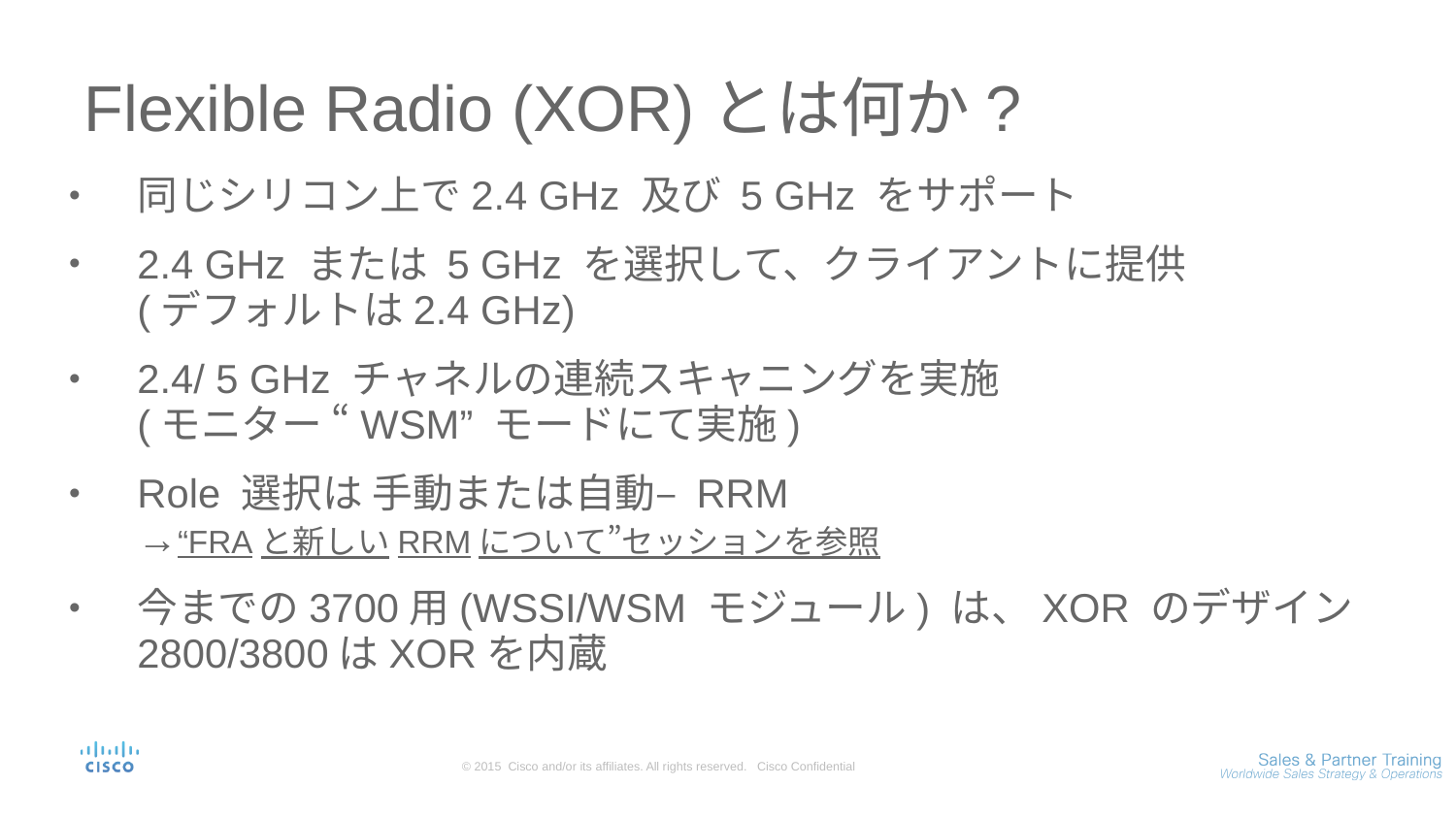

# Flexible Radio (XOR)とは何か?
同じシリコン上で2.4 GHz 及び 5 GHz をサポート
2.4 GHz または 5 GHz を選択して、クライアントに提供
(デフォルトは2.4 GHz)
2.4/ 5 GHz チャネルの連続スキャニングを実施
(モニター “WSM” モードにて実施)
Role 選択は 手動または自動– RRM
→“FRAと新しいRRMについて”セッションを参照
今までの3700用(WSSI/WSM モジュール) は、XOR のデザイン
2800/3800はXORを内蔵